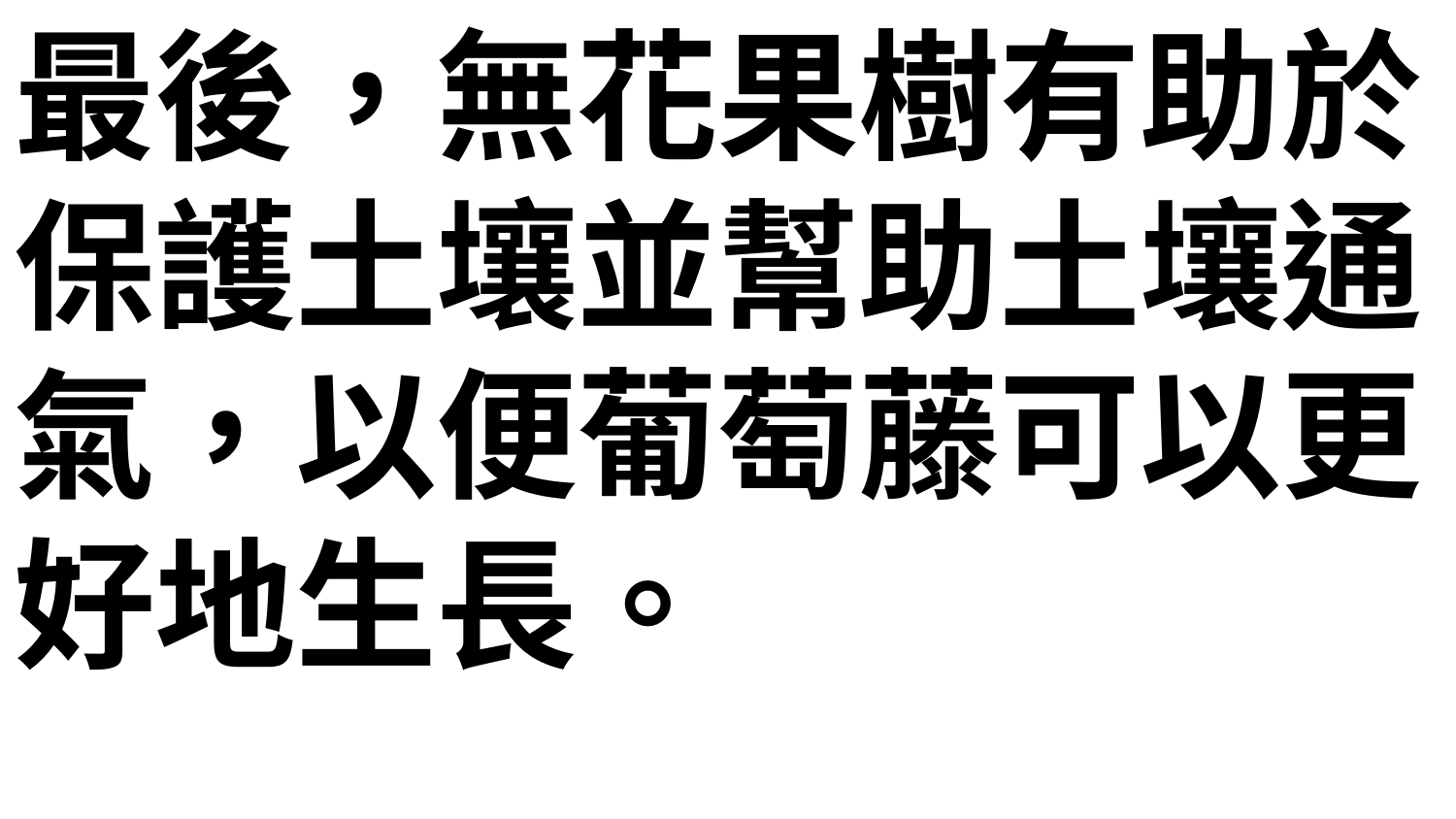

最後，無花果樹有助於保護土壤並幫助土壤通氣，以便葡萄藤可以更好地生長。